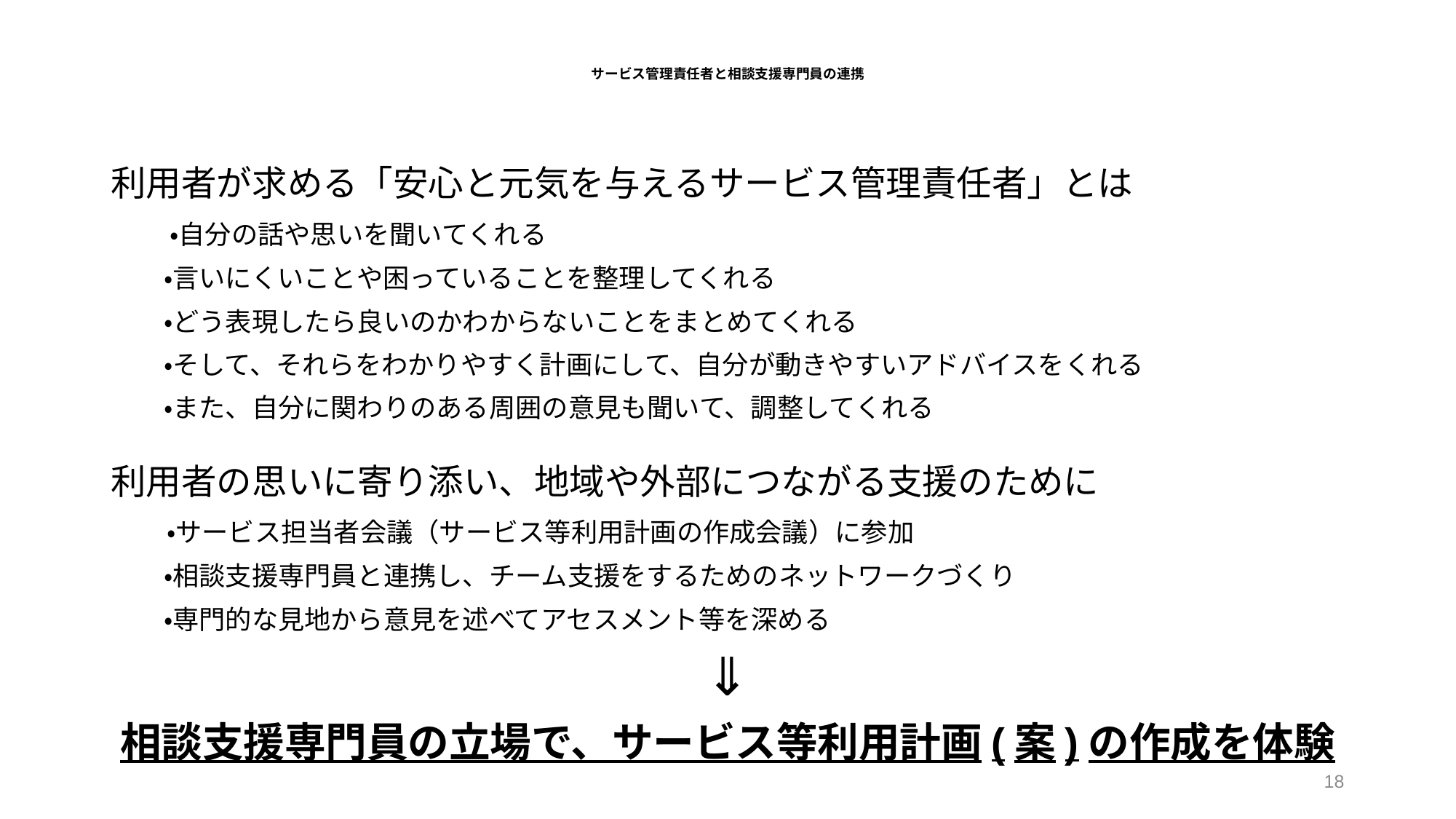

# サービス管理責任者と相談支援専門員の連携

利用者が求める「安心と元気を与えるサービス管理責任者」とは
　　・自分の話や思いを聞いてくれる
　　・言いにくいことや困っていることを整理してくれる
　　・どう表現したら良いのかわからないことをまとめてくれる
　　・そして、それらをわかりやすく計画にして、自分が動きやすいアドバイスをくれる
　　・また、自分に関わりのある周囲の意見も聞いて、調整してくれる

利用者の思いに寄り添い、地域や外部につながる支援のために
　　・サービス担当者会議（サービス等利用計画の作成会議）に参加
　　・相談支援専門員と連携し、チーム支援をするためのネットワークづくり
　　・専門的な見地から意見を述べてアセスメント等を深める
⇓
相談支援専門員の立場で、サービス等利用計画(案)の作成を体験

18